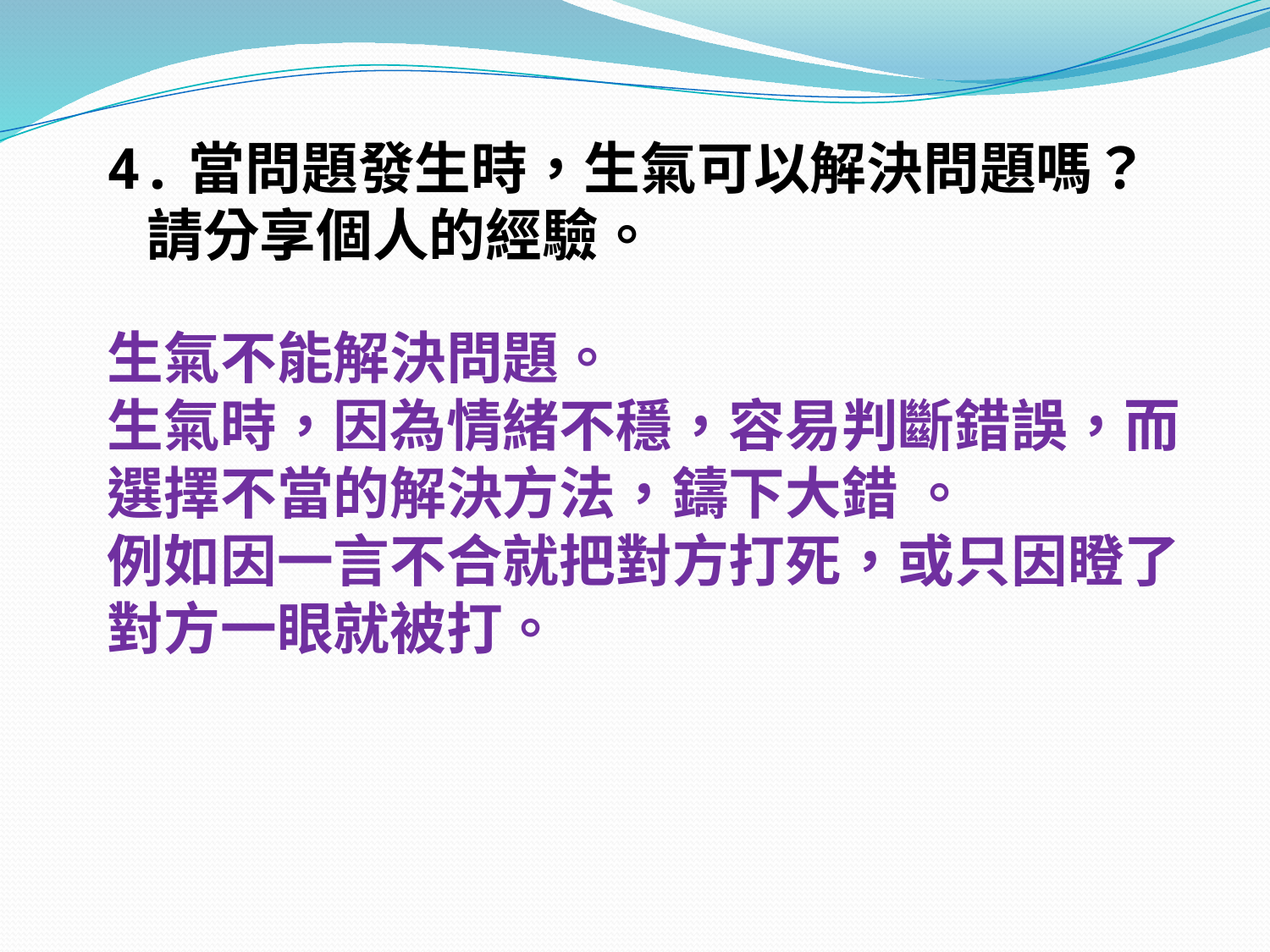

4.當問題發生時，生氣可以解決問題嗎？
  請分享個人的經驗。
生氣不能解決問題。
生氣時，因為情緒不穩，容易判斷錯誤，而選擇不當的解決方法，鑄下大錯 。
例如因一言不合就把對方打死，或只因瞪了對方一眼就被打。